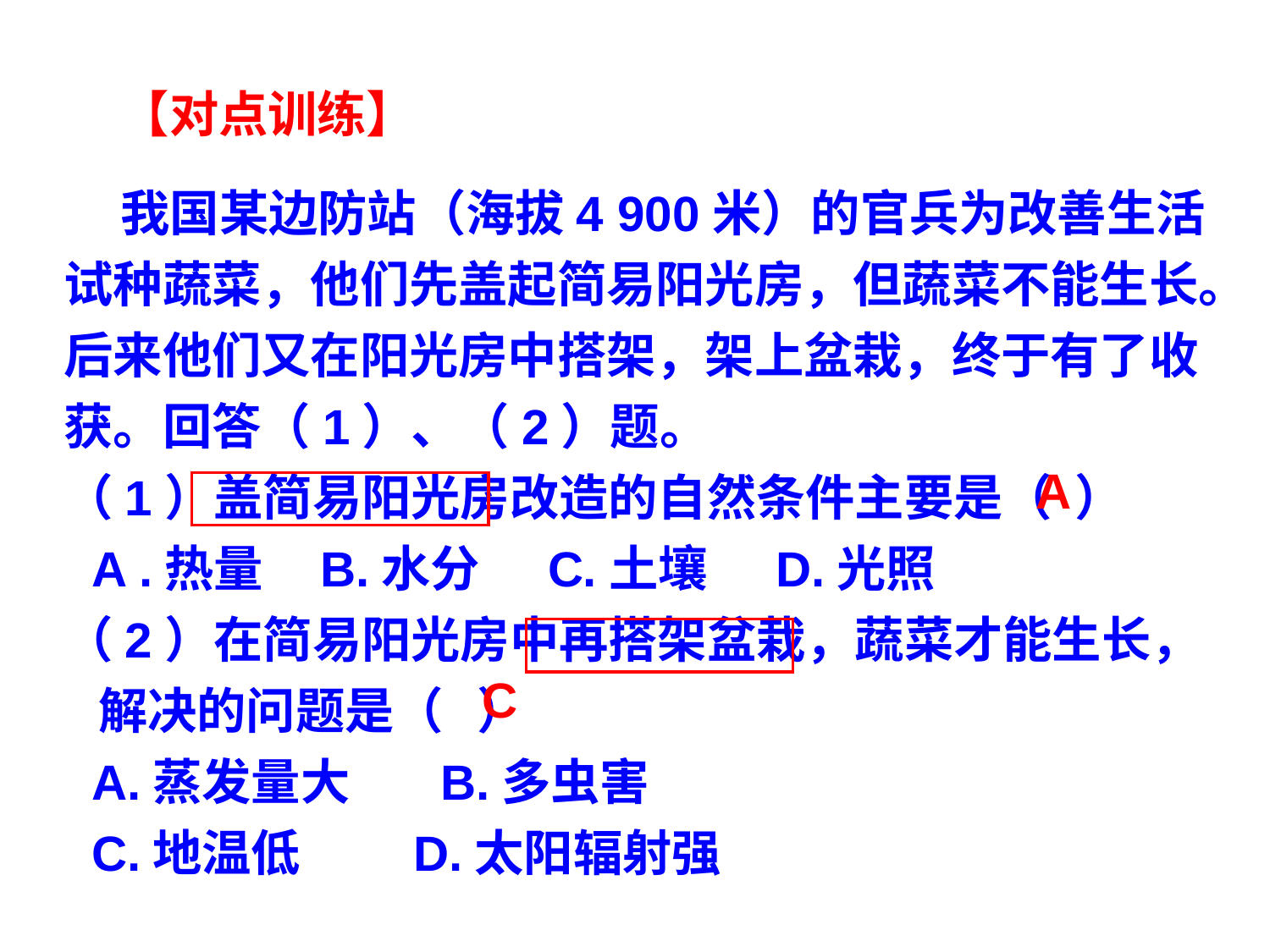

【对点训练】
    我国某边防站（海拔4 900米）的官兵为改善生活
试种蔬菜，他们先盖起简易阳光房，但蔬菜不能生长。
后来他们又在阳光房中搭架，架上盆栽，终于有了收
获。回答（1）、（2）题。
（1）盖简易阳光房改造的自然条件主要是（  ）
  A .热量    B.水分     C.土壤     D.光照
（2）在简易阳光房中再搭架盆栽，蔬菜才能生长，
  解决的问题是（   ）
  A.蒸发量大       B.多虫害
  C.地温低         D.太阳辐射强
A

C